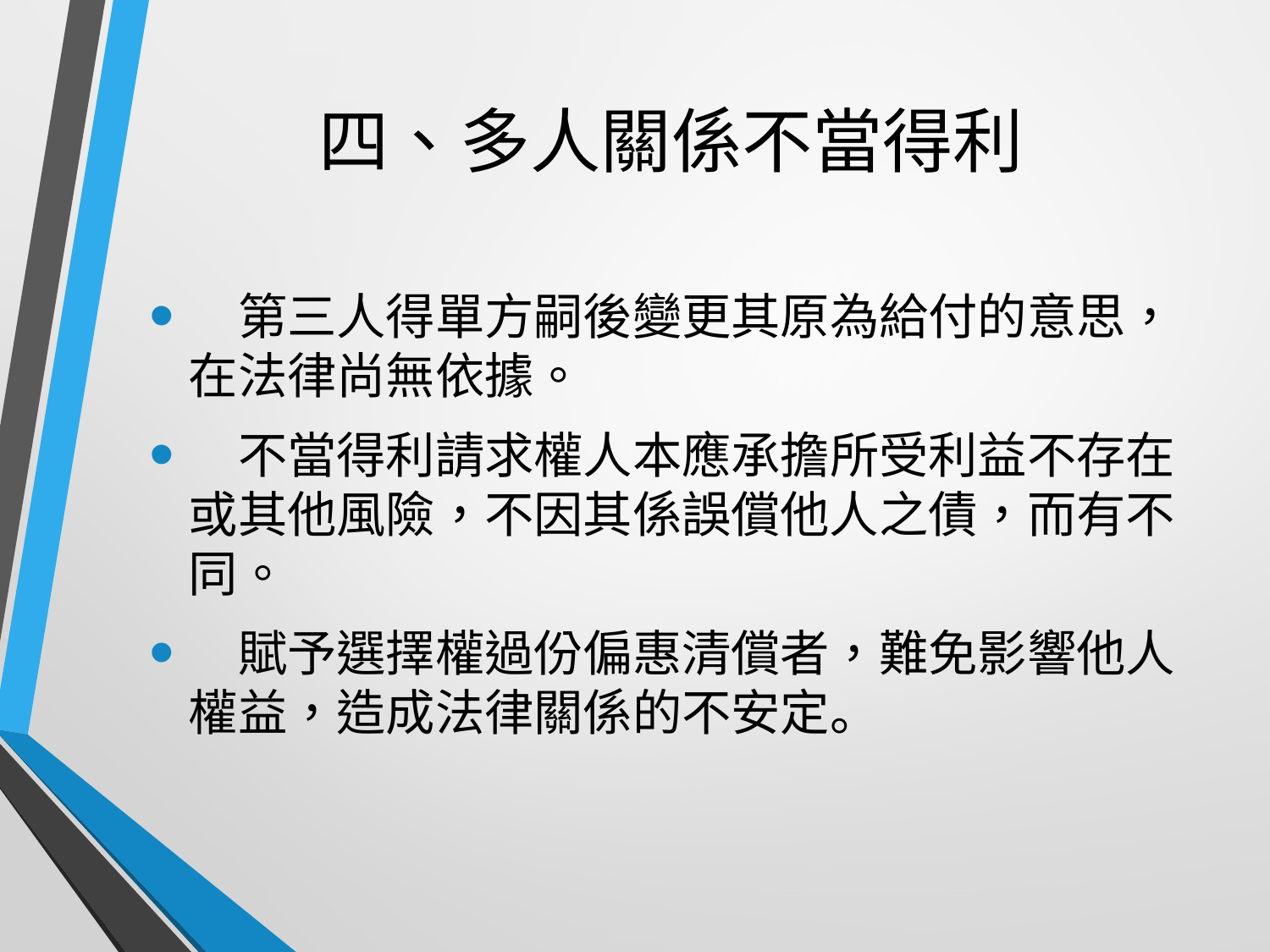

# 四、多人關係不當得利
　第三人得單方嗣後變更其原為給付的意思，在法律尚無依據。
　不當得利請求權人本應承擔所受利益不存在或其他風險，不因其係誤償他人之債，而有不同。
　賦予選擇權過份偏惠清償者，難免影響他人權益，造成法律關係的不安定。